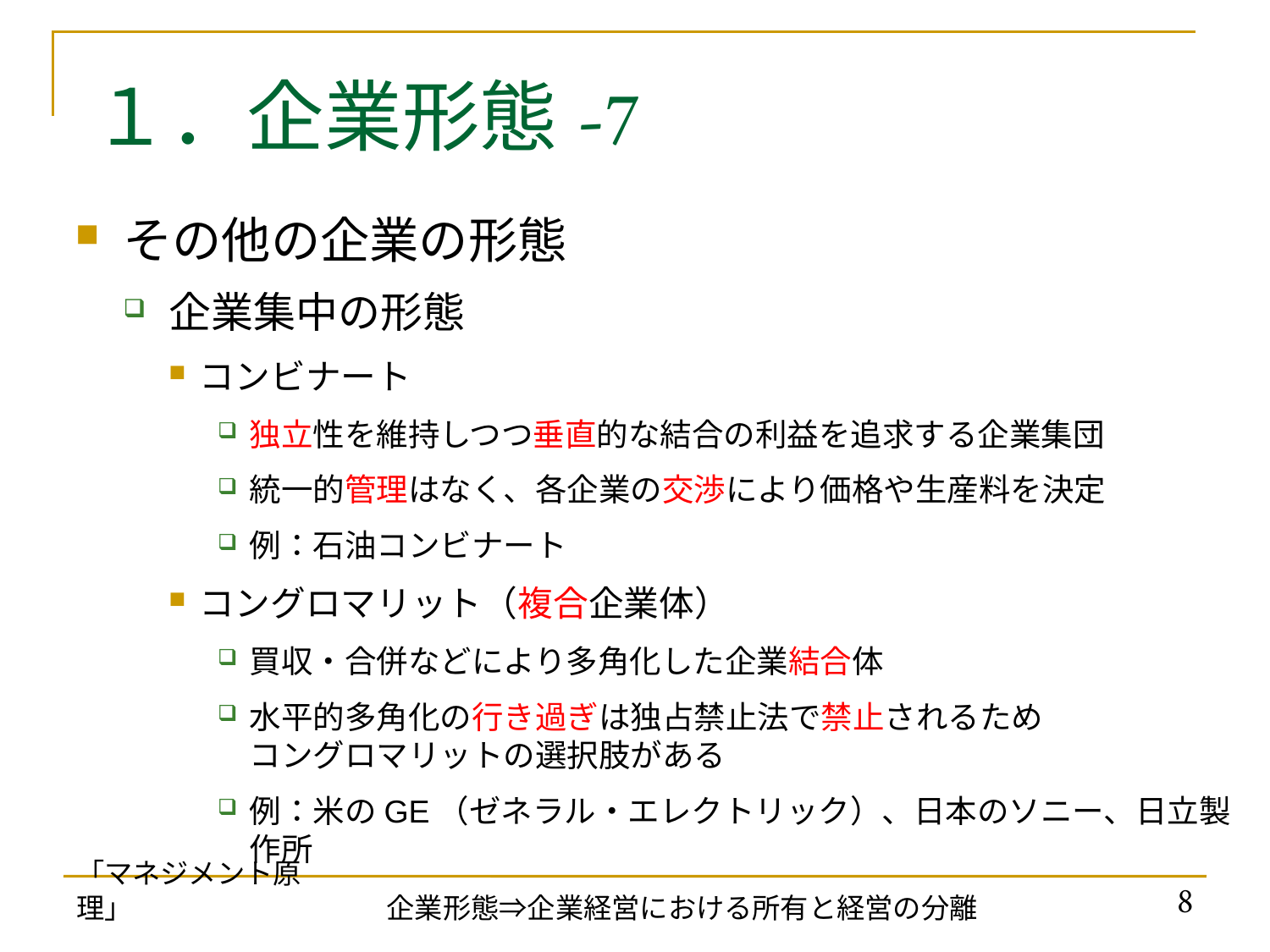

# １．企業形態-7
その他の企業の形態
企業集中の形態
コンビナート
独立性を維持しつつ垂直的な結合の利益を追求する企業集団
統一的管理はなく、各企業の交渉により価格や生産料を決定
例：石油コンビナート
コングロマリット（複合企業体）
買収・合併などにより多角化した企業結合体
水平的多角化の行き過ぎは独占禁止法で禁止されるため
コングロマリットの選択肢がある
例：米のGE（ゼネラル・エレクトリック）、日本のソニー、日立製作所

「マネジメント原理」
8
企業形態⇒企業経営における所有と経営の分離